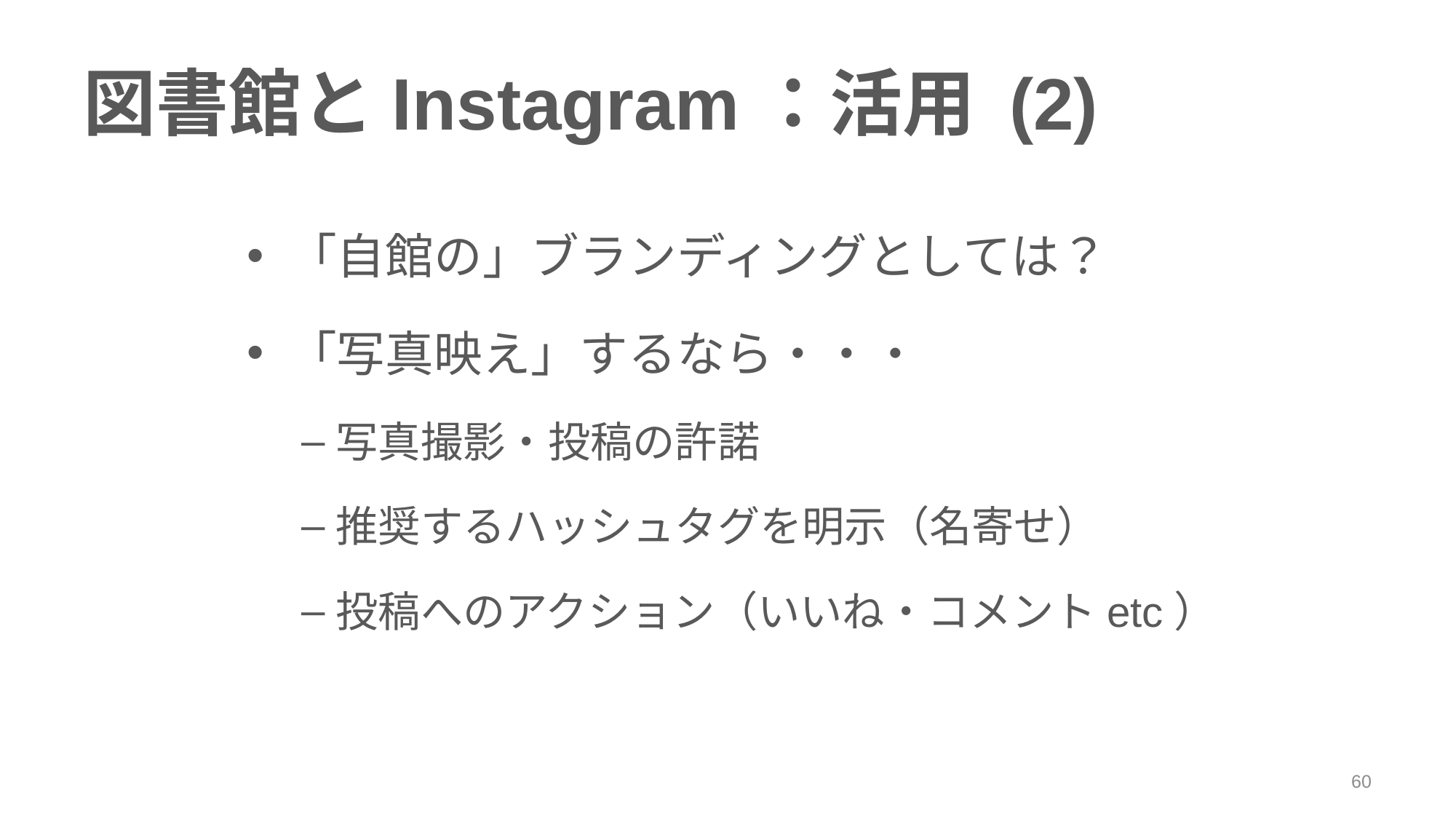

# 図書館とInstagram：活用 (2)
「自館の」ブランディングとしては？
「写真映え」するなら・・・
写真撮影・投稿の許諾
推奨するハッシュタグを明示（名寄せ）
投稿へのアクション（いいね・コメントetc）
60